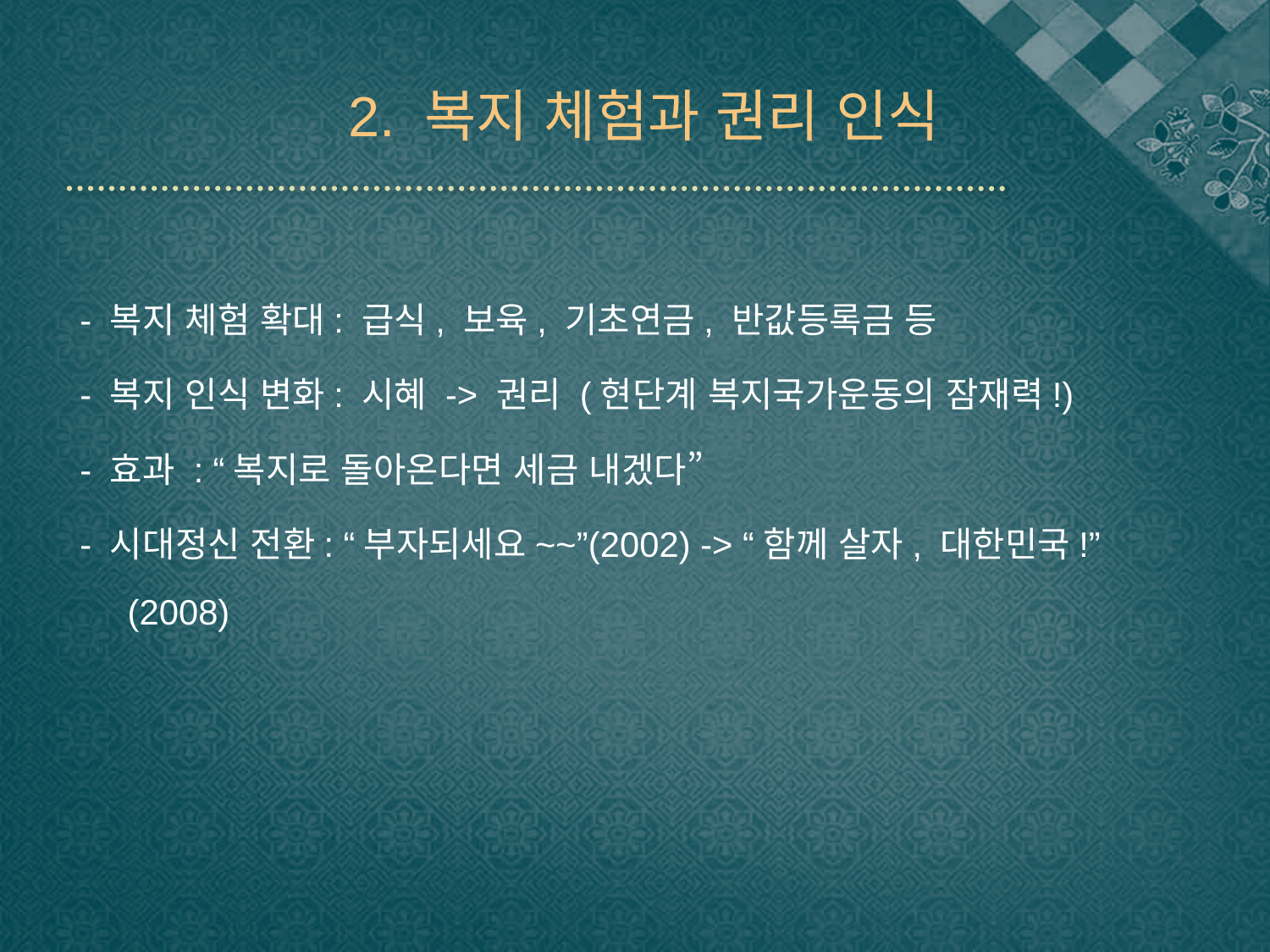

# 2. 복지 체험과 권리 인식

- 복지 체험 확대: 급식, 보육, 기초연금, 반값등록금 등
- 복지 인식 변화: 시혜 -> 권리 (현단계 복지국가운동의 잠재력!)
- 효과 : “복지로 돌아온다면 세금 내겠다”
- 시대정신 전환: “부자되세요~~”(2002) -> “함께 살자, 대한민국!” (2008)